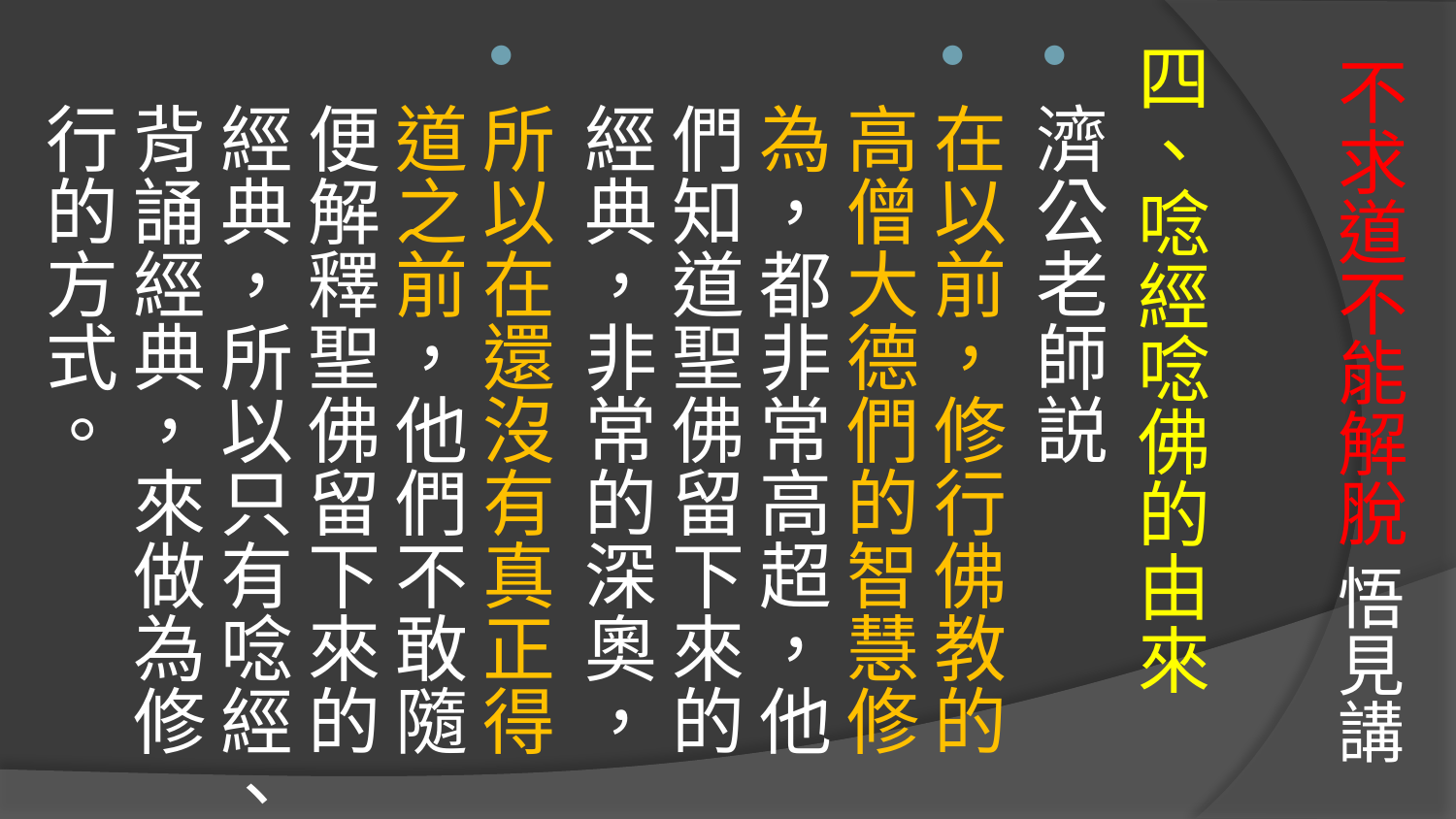

四、唸經唸佛的由來
濟公老師説
在以前，修行佛教的高僧大德們的智慧修為，都非常高超，他們知道聖佛留下來的經典，非常的深奧，
所以在還沒有真正得道之前，他們不敢隨便解釋聖佛留下來的經典，所以只有唸經、背誦經典，來做為修行的方式。
# 不求道不能解脫 悟見講